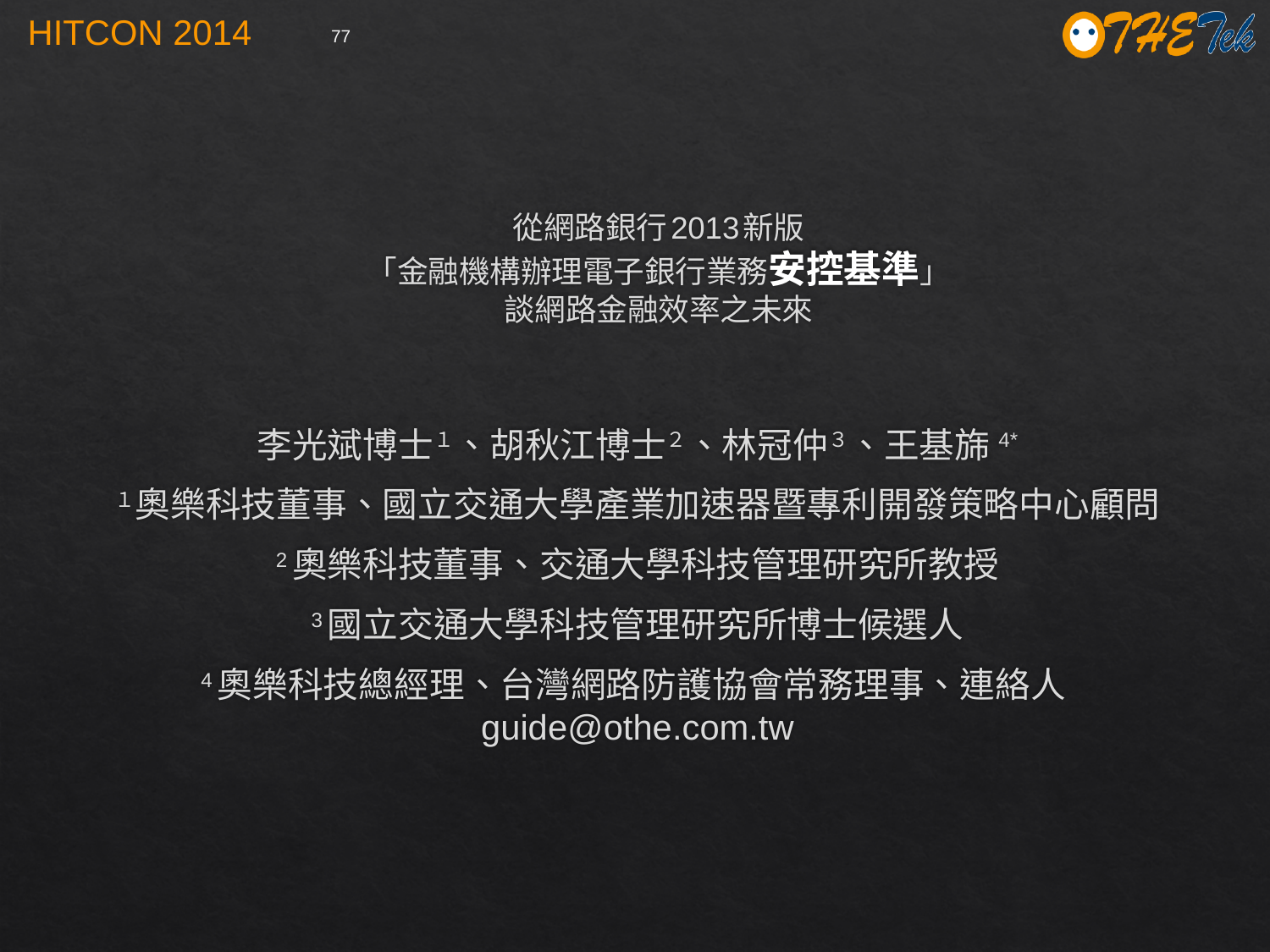

77
# 從網路銀行2013新版 「金融機構辦理電子銀行業務安控基準」 談網路金融效率之未來

李光斌博士１、胡秋江博士２、林冠仲３、王基旆4*
１奧樂科技董事、國立交通大學產業加速器暨專利開發策略中心顧問
2奧樂科技董事、交通大學科技管理研究所教授
3國立交通大學科技管理研究所博士候選人
4奧樂科技總經理、台灣網路防護協會常務理事、連絡人guide@othe.com.tw